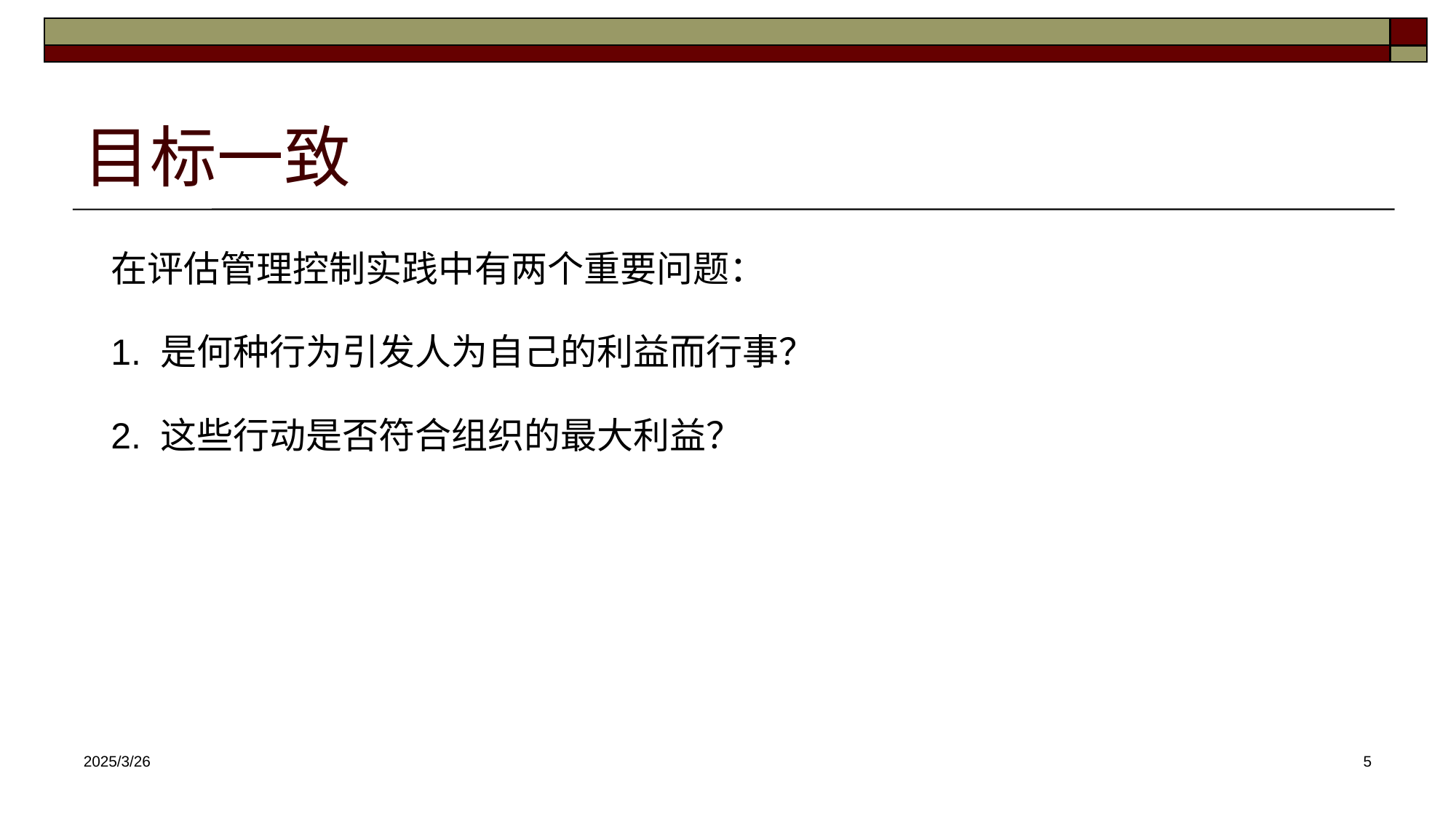

# 目标一致
在评估管理控制实践中有两个重要问题：
1. 是何种行为引发人为自己的利益而行事？
2. 这些行动是否符合组织的最大利益？
2025/3/26
5